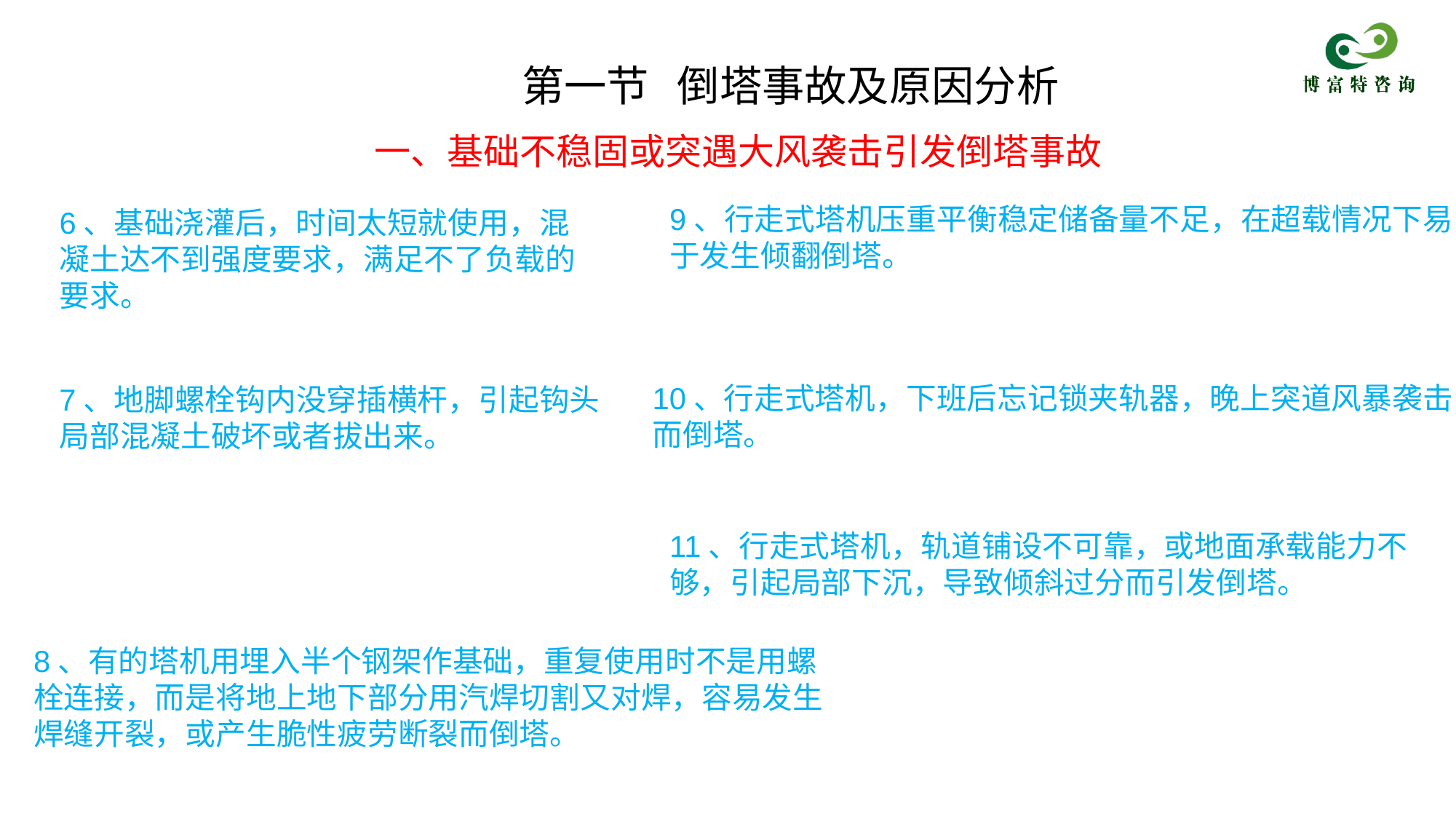

第一节   倒塔事故及原因分析
一、基础不稳固或突遇大风袭击引发倒塔事故
9、行走式塔机压重平衡稳定储备量不足，在超载情况下易于发生倾翻倒塔。
6、基础浇灌后，时间太短就使用，混凝土达不到强度要求，满足不了负载的要求。
10、行走式塔机，下班后忘记锁夹轨器，晚上突道风暴袭击而倒塔。
7、地脚螺栓钩内没穿插横杆，引起钩头局部混凝土破坏或者拔出来。
11、行走式塔机，轨道铺设不可靠，或地面承载能力不够，引起局部下沉，导致倾斜过分而引发倒塔。
8、有的塔机用埋入半个钢架作基础，重复使用时不是用螺栓连接，而是将地上地下部分用汽焊切割又对焊，容易发生焊缝开裂，或产生脆性疲劳断裂而倒塔。